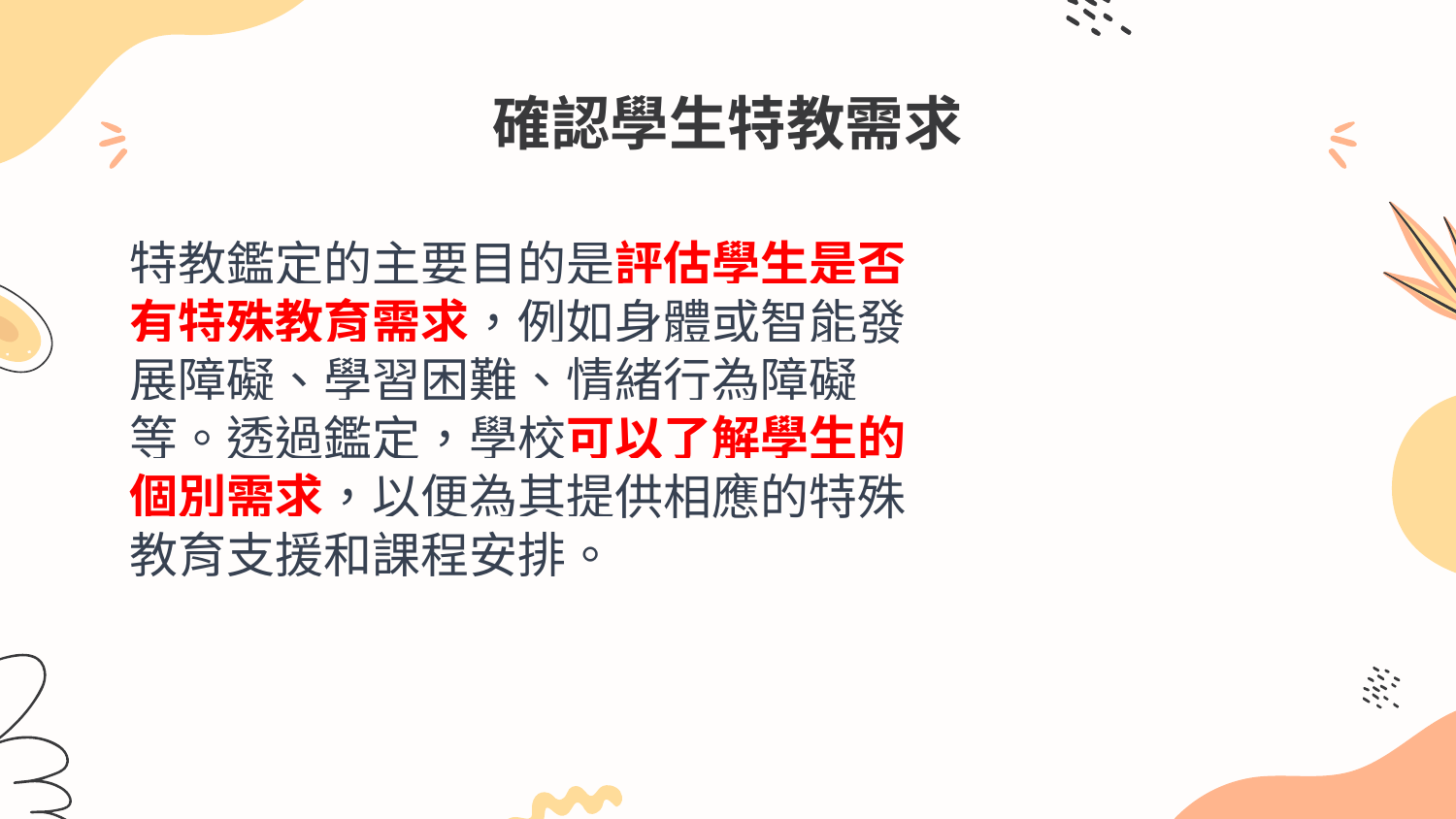

# 確認學生特教需求
特教鑑定的主要目的是評估學生是否有特殊教育需求，例如身體或智能發展障礙、學習困難、情緒行為障礙等。透過鑑定，學校可以了解學生的個別需求，以便為其提供相應的特殊教育支援和課程安排。